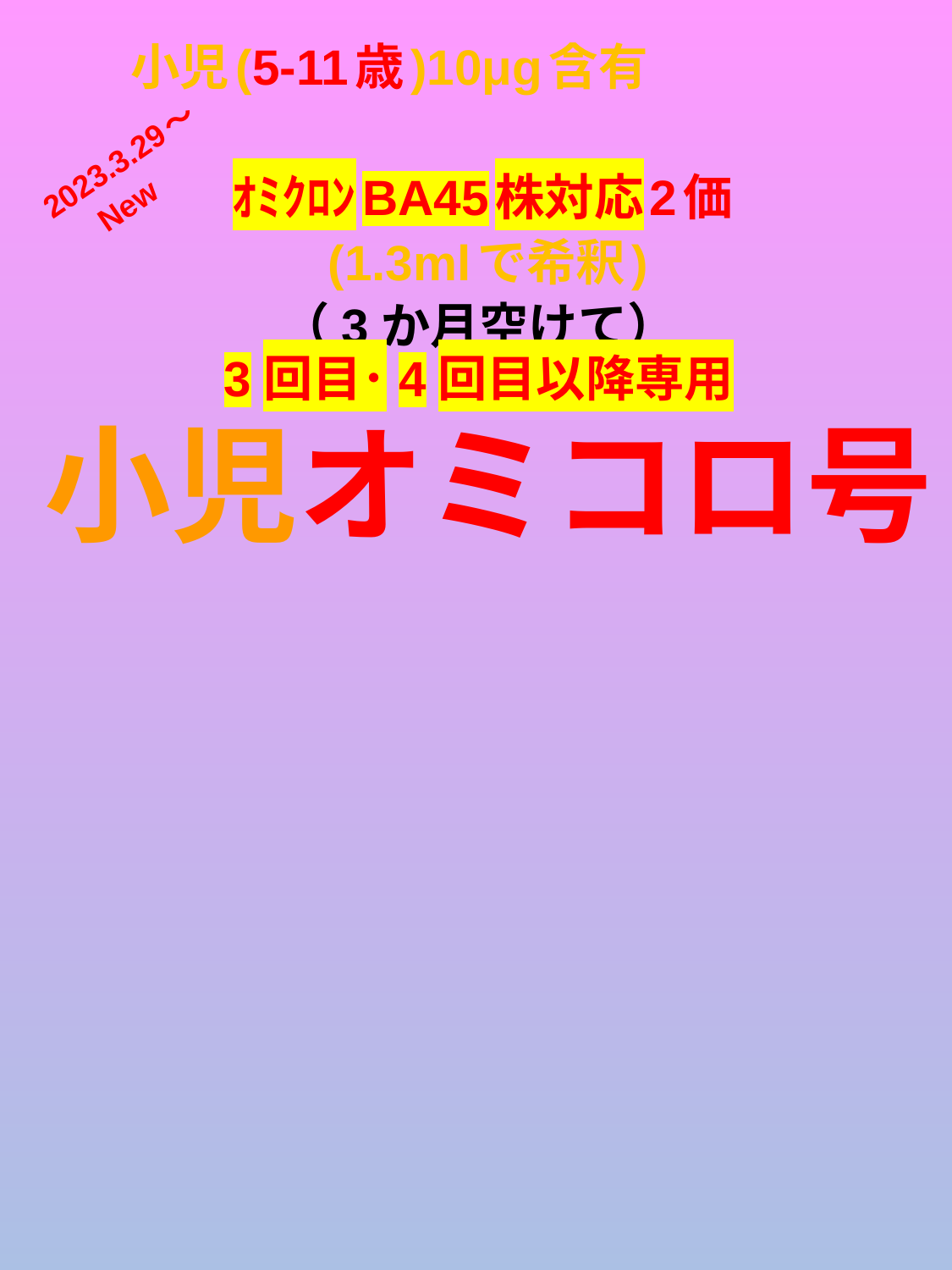

小児(5-11歳)10μg含有

ｵﾐｸﾛﾝBA45株対応2価
(1.3mlで希釈)
　2023.3.29～
New
（3か月空けて）
3回目･4回目以降専用
小児オミコロ号